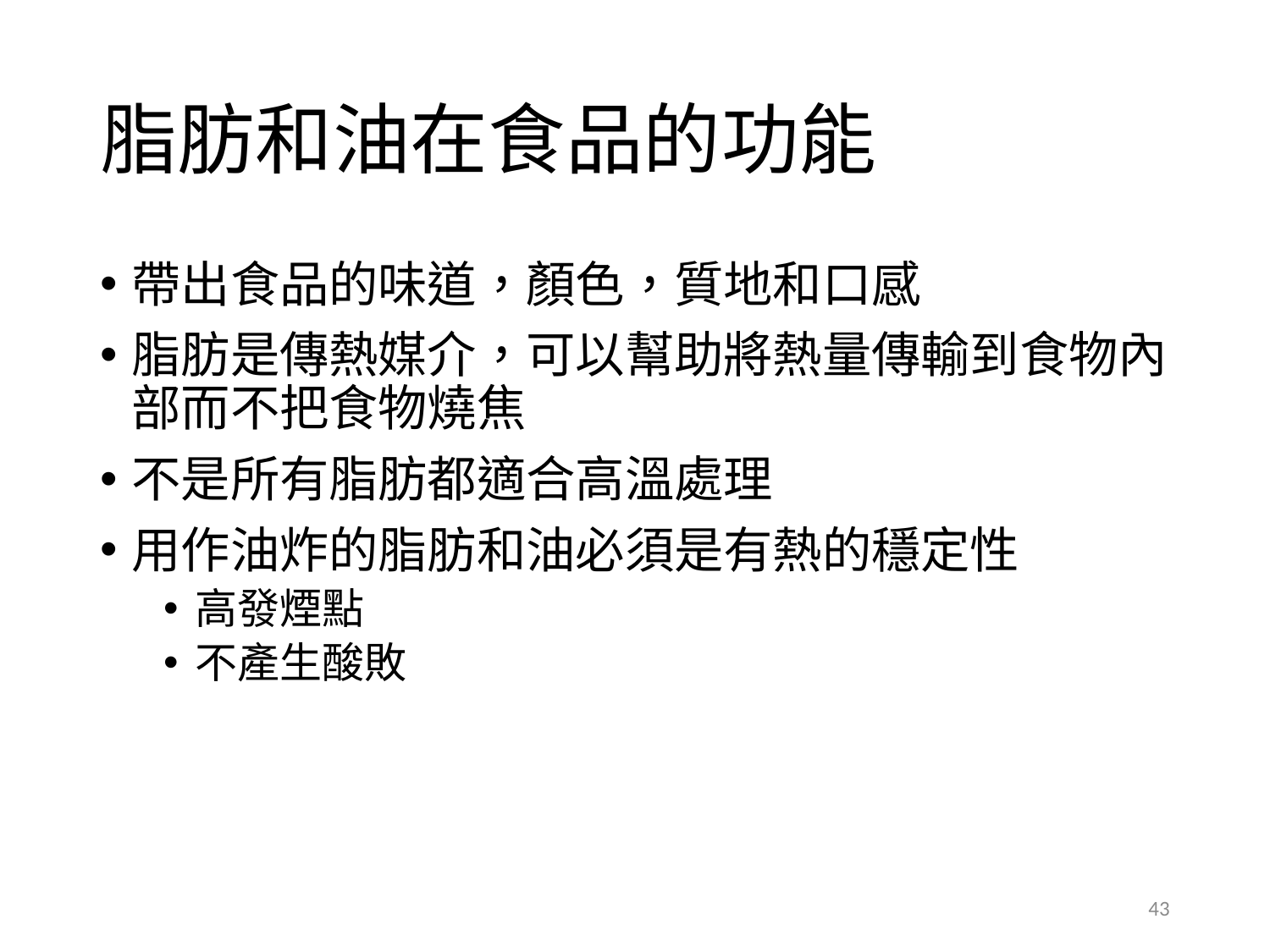

# 脂肪和油在食品的功能
帶出食品的味道，顏色，質地和口感
脂肪是傳熱媒介，可以幫助將熱量傳輸到食物內部而不把食物燒焦
不是所有脂肪都適合高溫處理
用作油炸的脂肪和油必須是有熱的穩定性
高發煙點
不產生酸敗
43